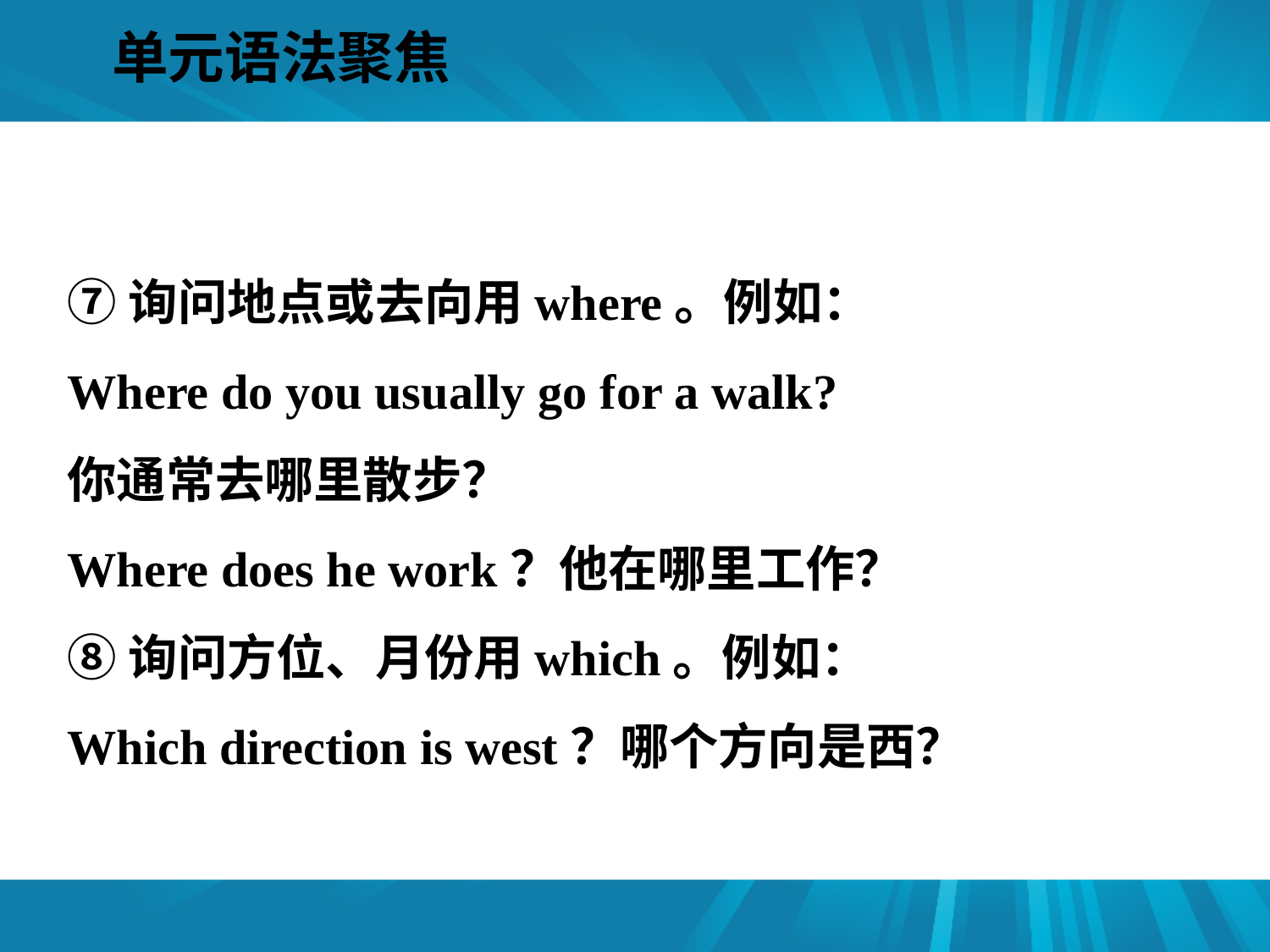

单元语法聚焦
#
⑦询问地点或去向用where。例如：
Where do you usually go for a walk?
你通常去哪里散步？
Where does he work？他在哪里工作？
⑧询问方位、月份用which。例如：
Which direction is west？哪个方向是西？